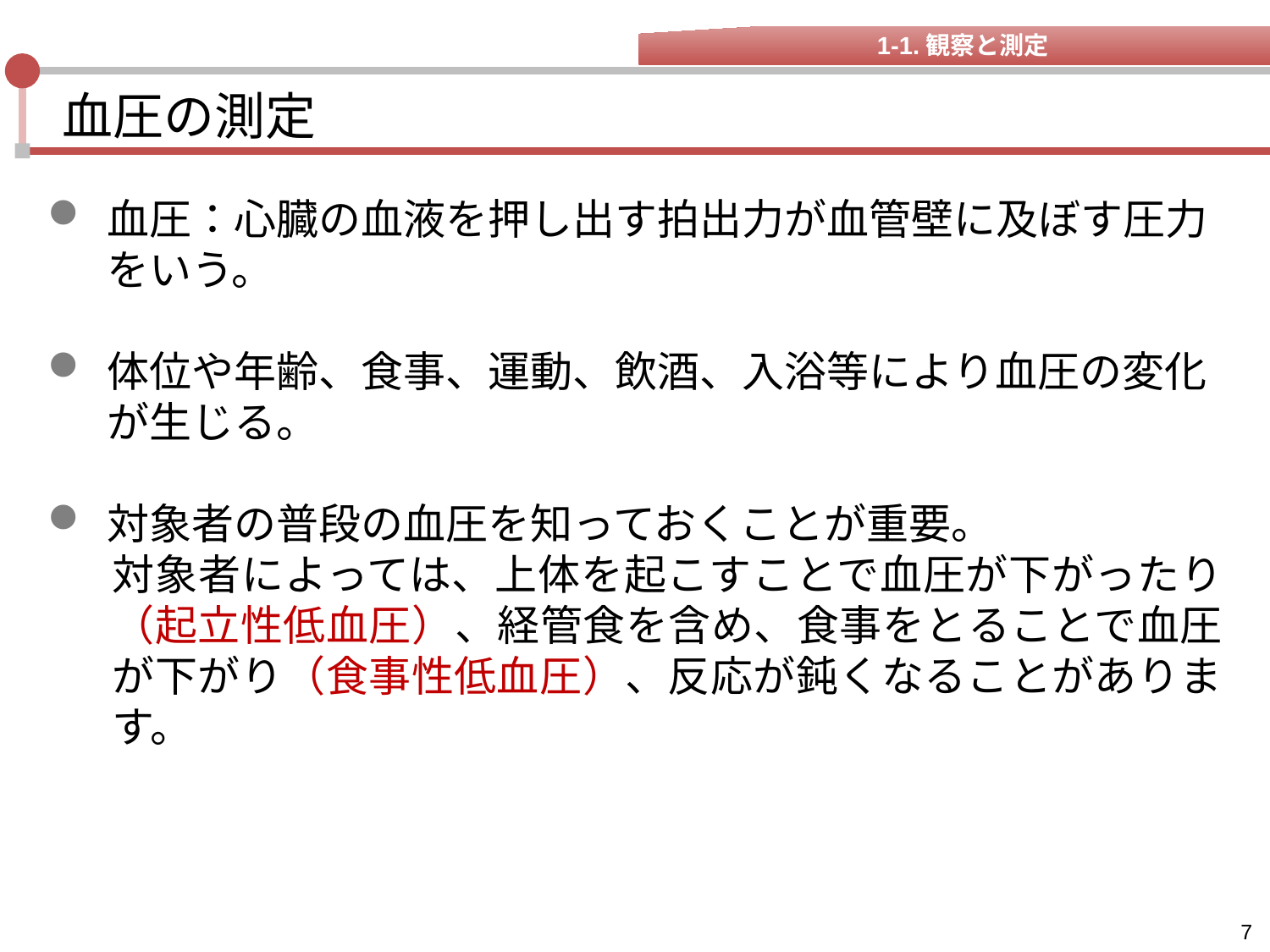

1-1.観察と測定
# 血圧の測定
血圧：心臓の血液を押し出す拍出力が血管壁に及ぼす圧力をいう。

体位や年齢、食事、運動、飲酒、入浴等により血圧の変化が生じる。

対象者の普段の血圧を知っておくことが重要。
対象者によっては、上体を起こすことで血圧が下がったり（起立性低血圧）、経管食を含め、食事をとることで血圧が下がり（食事性低血圧）、反応が鈍くなることがあります。
7